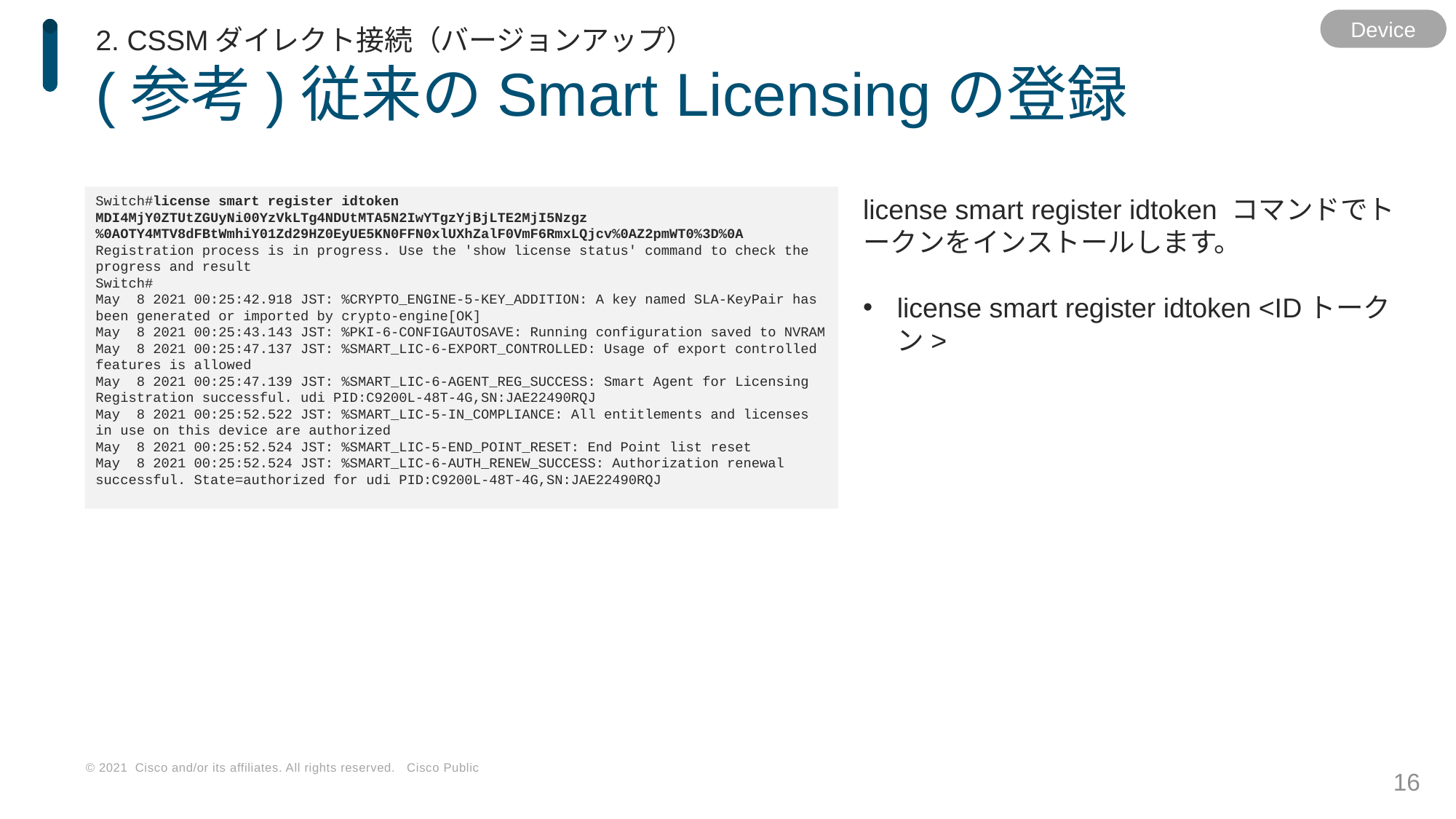

2. CSSMダイレクト接続（バージョンアップ）
Device
# (参考)従来のSmart Licensingの登録
Switch#license smart register idtoken MDI4MjY0ZTUtZGUyNi00YzVkLTg4NDUtMTA5N2IwYTgzYjBjLTE2MjI5Nzgz%0AOTY4MTV8dFBtWmhiY01Zd29HZ0EyUE5KN0FFN0xlUXhZalF0VmF6RmxLQjcv%0AZ2pmWT0%3D%0A
Registration process is in progress. Use the 'show license status' command to check the progress and result
Switch#
May  8 2021 00:25:42.918 JST: %CRYPTO_ENGINE-5-KEY_ADDITION: A key named SLA-KeyPair has been generated or imported by crypto-engine[OK]
May  8 2021 00:25:43.143 JST: %PKI-6-CONFIGAUTOSAVE: Running configuration saved to NVRAM
May  8 2021 00:25:47.137 JST: %SMART_LIC-6-EXPORT_CONTROLLED: Usage of export controlled features is allowed
May  8 2021 00:25:47.139 JST: %SMART_LIC-6-AGENT_REG_SUCCESS: Smart Agent for Licensing Registration successful. udi PID:C9200L-48T-4G,SN:JAE22490RQJ
May  8 2021 00:25:52.522 JST: %SMART_LIC-5-IN_COMPLIANCE: All entitlements and licenses in use on this device are authorized
May  8 2021 00:25:52.524 JST: %SMART_LIC-5-END_POINT_RESET: End Point list reset
May  8 2021 00:25:52.524 JST: %SMART_LIC-6-AUTH_RENEW_SUCCESS: Authorization renewal successful. State=authorized for udi PID:C9200L-48T-4G,SN:JAE22490RQJ

license smart register idtoken コマンドでトークンをインストールします。

license smart register idtoken <IDトークン>
16